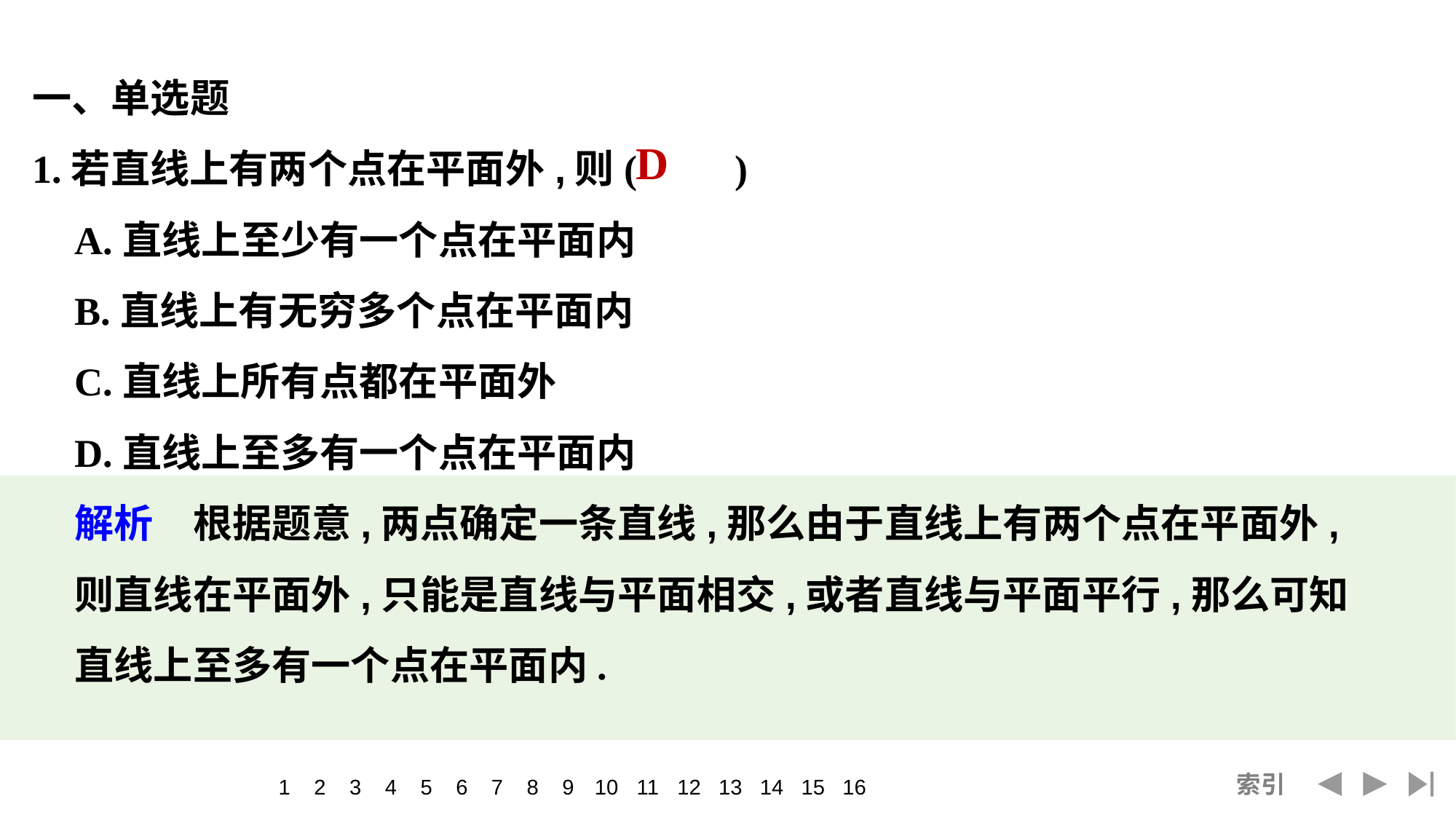

一、单选题
1.若直线上有两个点在平面外,则(　　)
	A.直线上至少有一个点在平面内
	B.直线上有无穷多个点在平面内
	C.直线上所有点都在平面外
	D.直线上至多有一个点在平面内
	解析　根据题意,两点确定一条直线,那么由于直线上有两个点在平面外,则直线在平面外,只能是直线与平面相交,或者直线与平面平行,那么可知直线上至多有一个点在平面内.
D